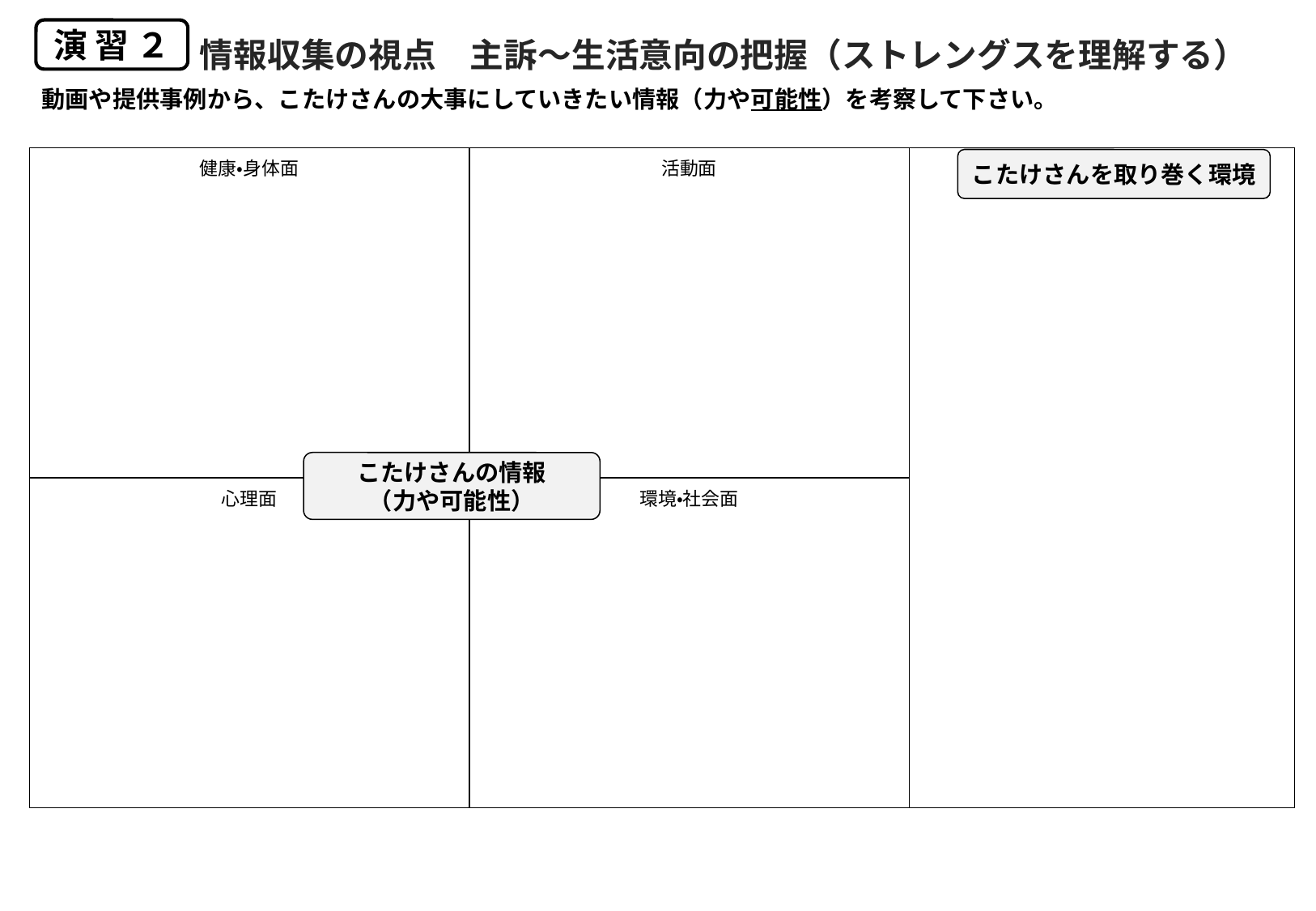

情報収集の視点　主訴～生活意向の把握（ストレングスを理解する）
演 習 ２
動画や提供事例から、こたけさんの大事にしていきたい情報（力や可能性）を考察して下さい。
| 健康・身体面 | 活動面 |  |
| --- | --- | --- |
| 心理面 | 環境・社会面 |  |
こたけさんを取り巻く環境
こたけさんの情報
（力や可能性）